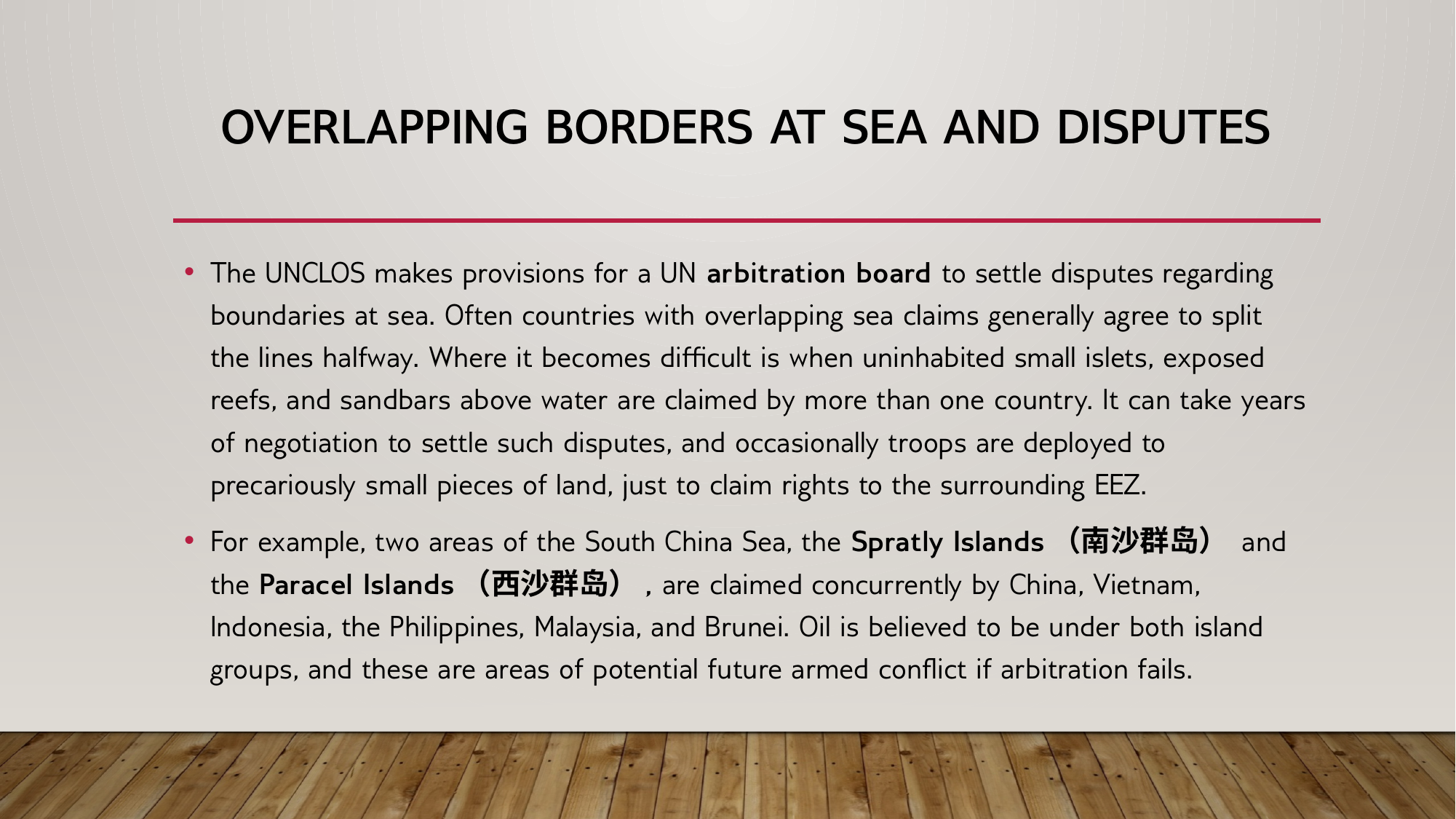

# Overlapping Borders at Sea and Disputes
The UNCLOS makes provisions for a UN arbitration board to settle disputes regarding boundaries at sea. Often countries with overlapping sea claims generally agree to split the lines halfway. Where it becomes difficult is when uninhabited small islets, exposed reefs, and sandbars above water are claimed by more than one country. It can take years of negotiation to settle such disputes, and occasionally troops are deployed to precariously small pieces of land, just to claim rights to the surrounding EEZ.
For example, two areas of the South China Sea, the Spratly Islands（南沙群岛） and the Paracel Islands（西沙群岛）, are claimed concurrently by China, Vietnam, Indonesia, the Philippines, Malaysia, and Brunei. Oil is believed to be under both island groups, and these are areas of potential future armed conflict if arbitration fails.